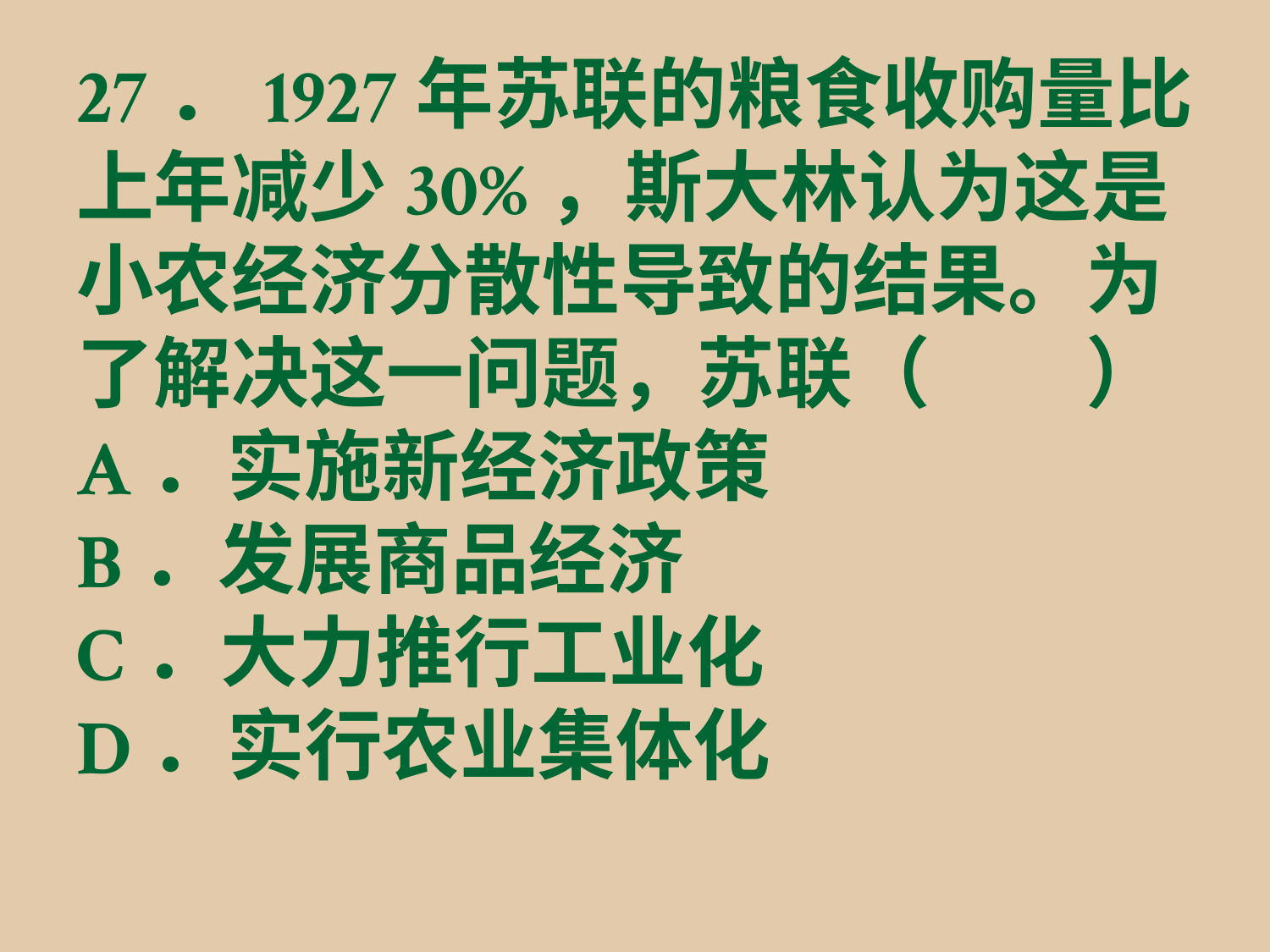

# 27．1927年苏联的粮食收购量比上年减少30%，斯大林认为这是小农经济分散性导致的结果。为了解决这一问题，苏联（　　） A．实施新经济政策 B．发展商品经济 C．大力推行工业化 D．实行农业集体化